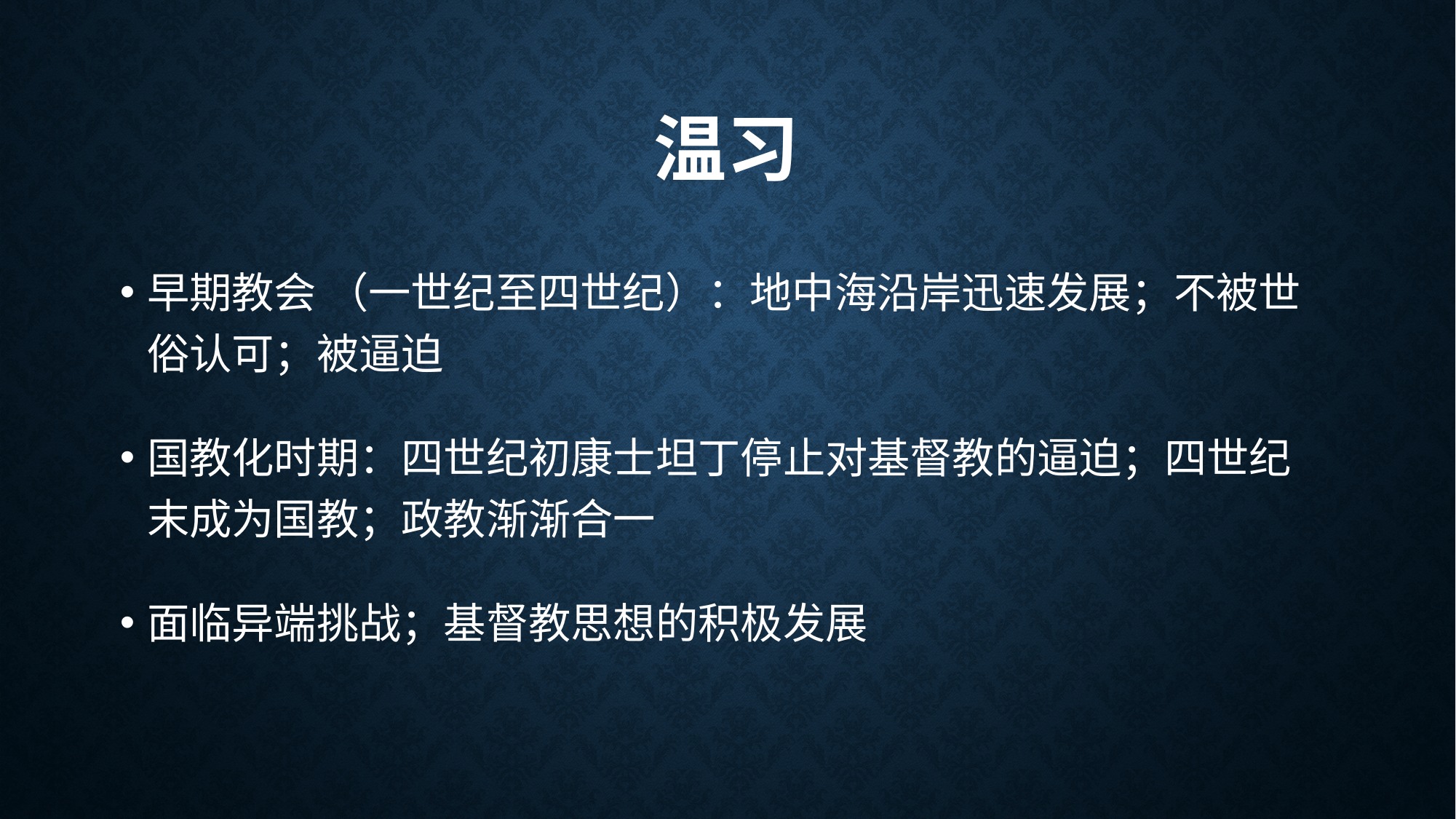

# 温习
早期教会 （一世纪至四世纪）：地中海沿岸迅速发展；不被世俗认可；被逼迫

国教化时期：四世纪初康士坦丁停止对基督教的逼迫；四世纪末成为国教；政教渐渐合一

面临异端挑战；基督教思想的积极发展